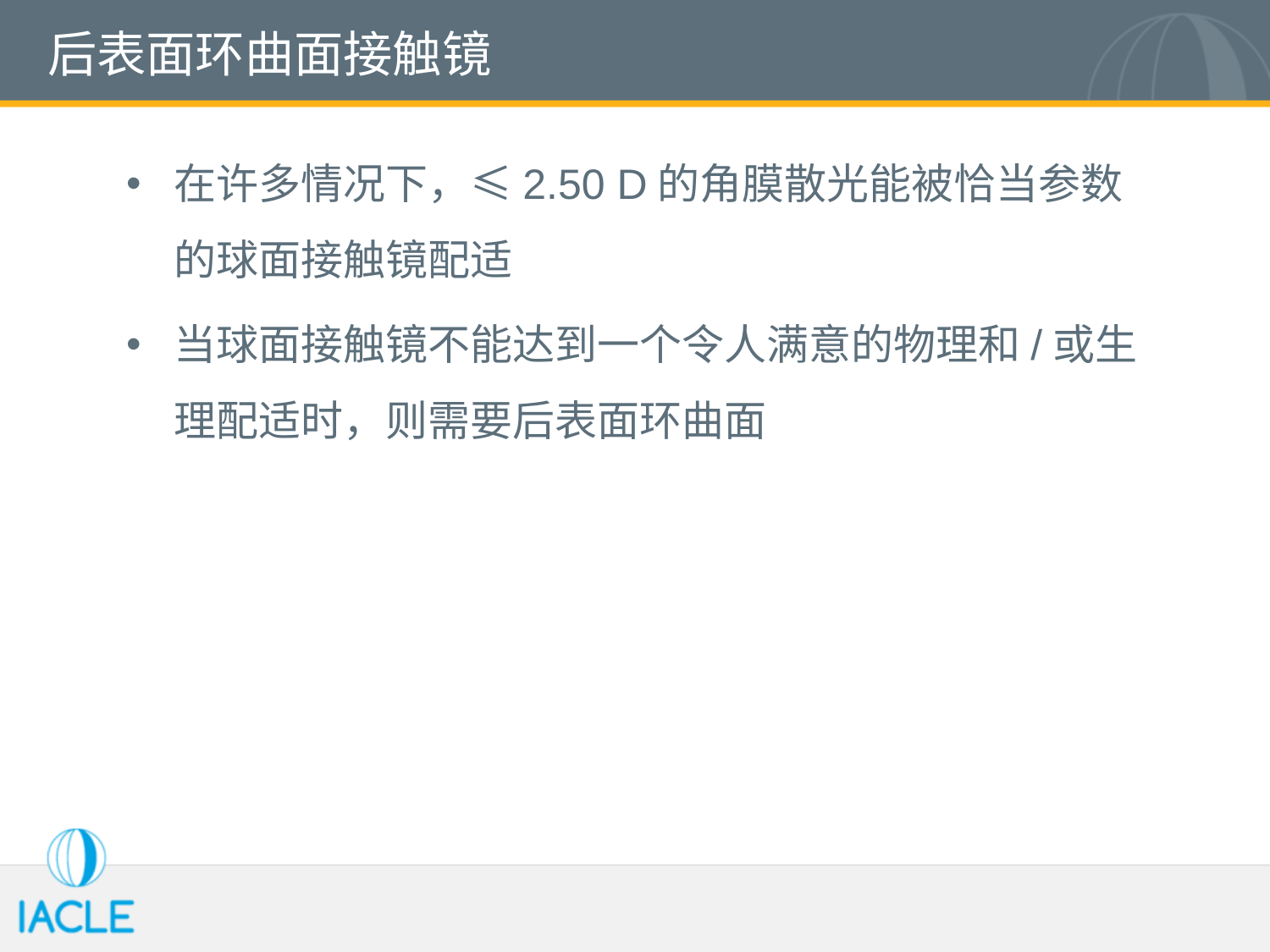

# 后表面环曲面接触镜
在许多情况下，≤2.50 D的角膜散光能被恰当参数的球面接触镜配适
当球面接触镜不能达到一个令人满意的物理和/或生理配适时，则需要后表面环曲面